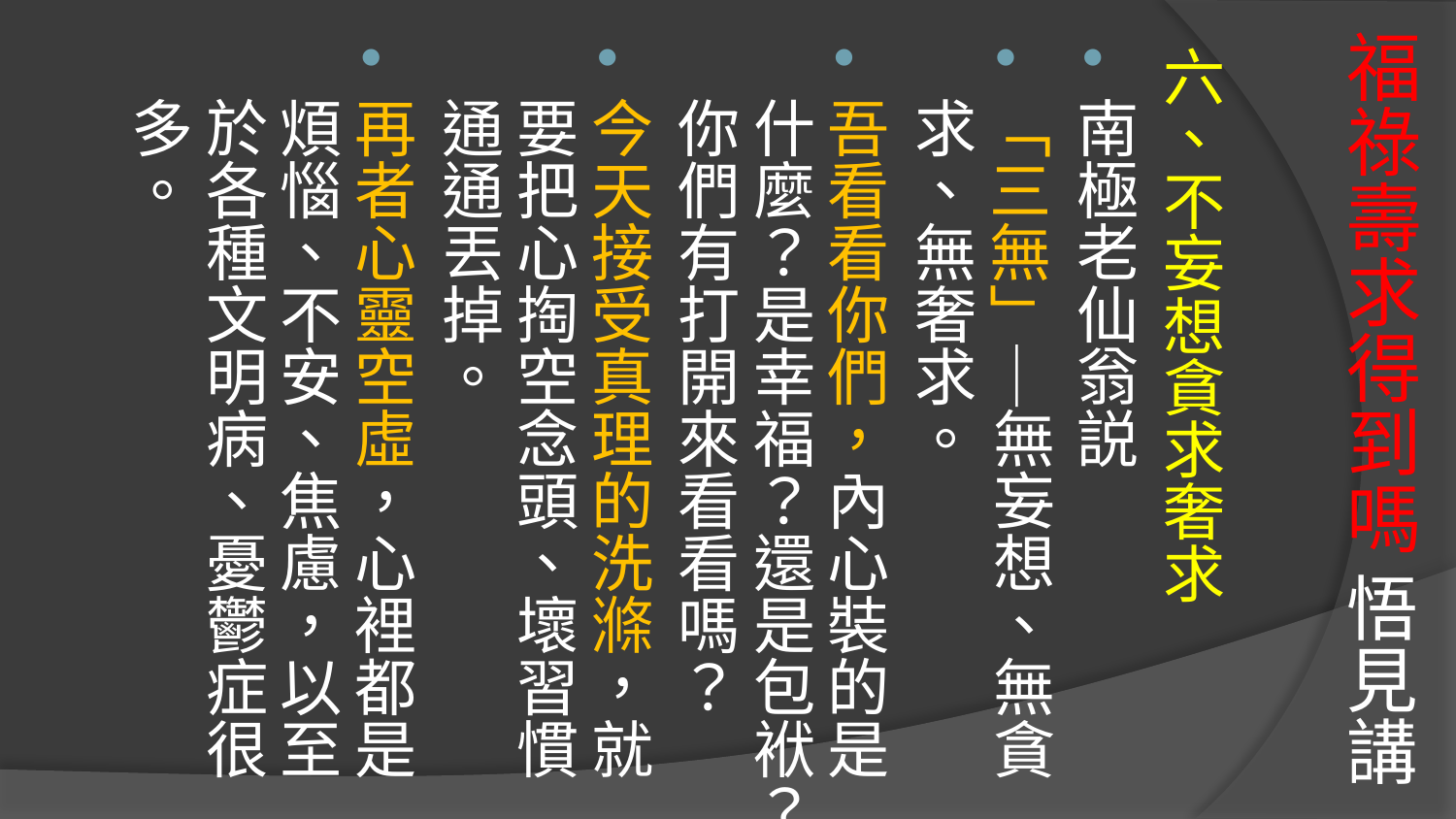

# 福祿壽求得到嗎 悟見講
六、不妄想貪求奢求
南極老仙翁説
「三無」─無妄想、無貪求、無奢求。
吾看看你們，內心裝的是什麼？是幸福？還是包袱？你們有打開來看看嗎？
今天接受真理的洗滌，就要把心掏空念頭、壞習慣通通丟掉。
再者心靈空虛，心裡都是煩惱、不安、焦慮，以至於各種文明病、憂鬱症很多。